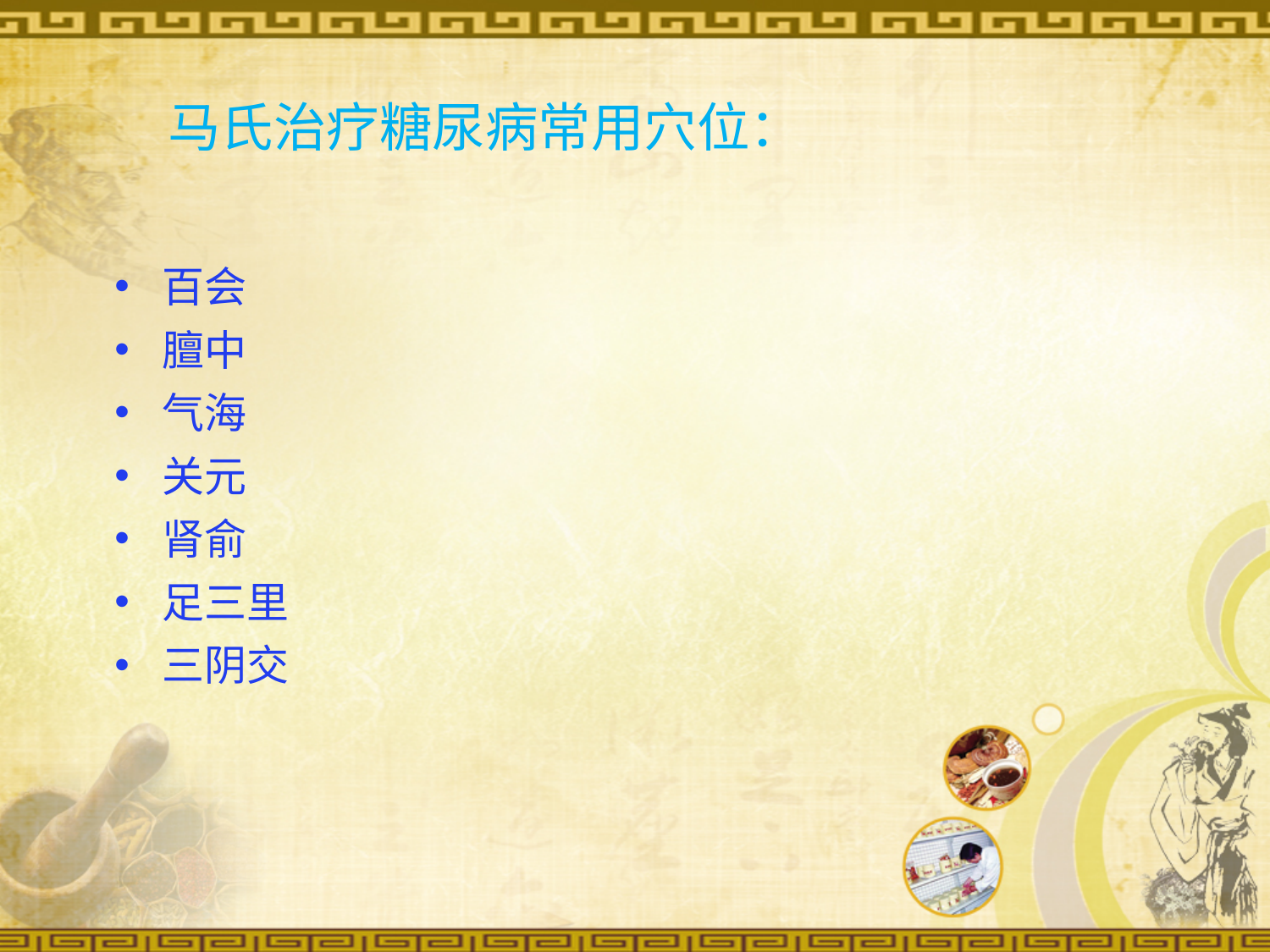

马氏治疗糖尿病常用穴位：
百会
膻中
气海
关元
肾俞
足三里
三阴交